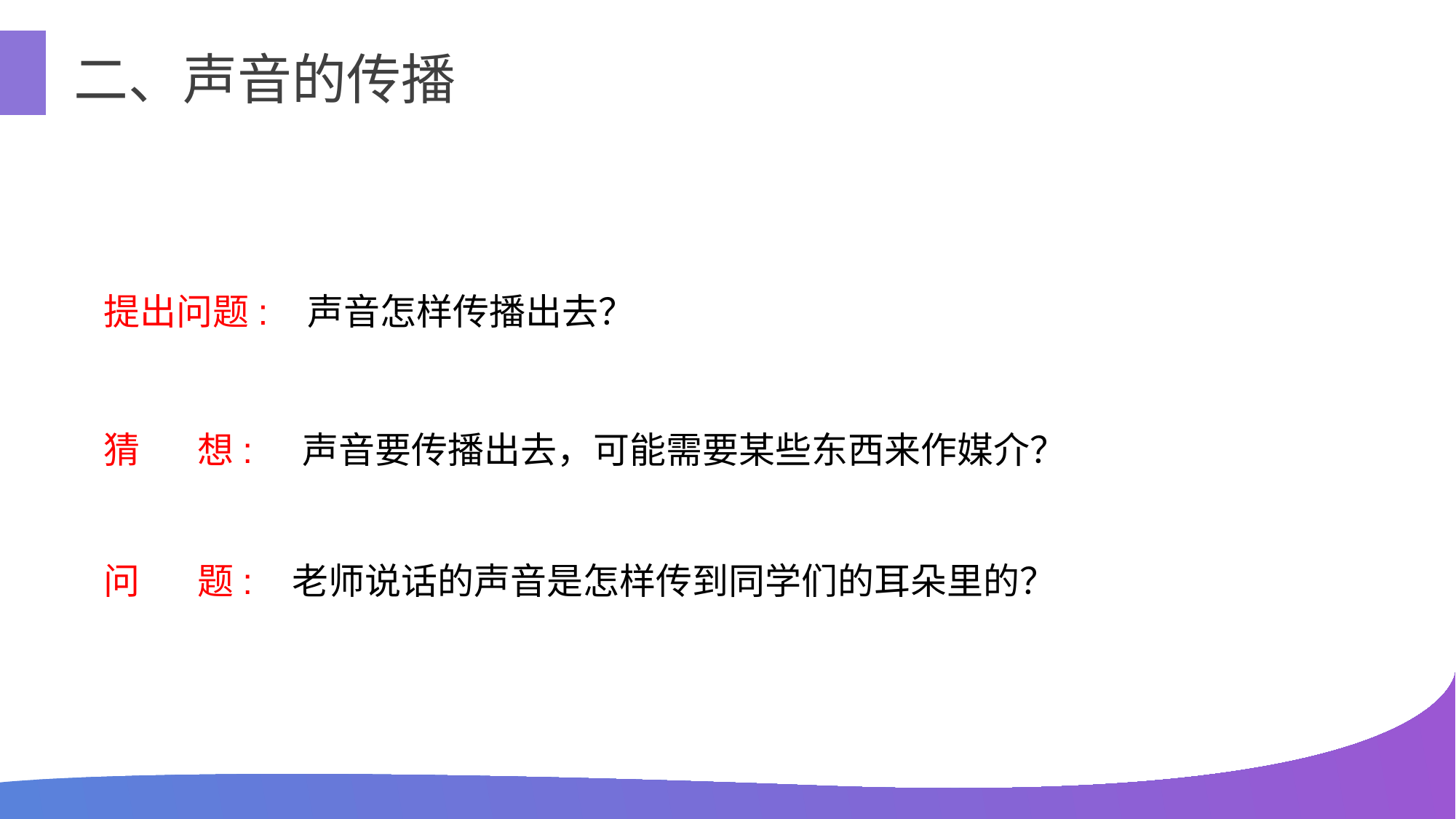

二、声音的传播

提出问题:   声音怎样传播出去？
猜       想:    声音要传播出去，可能需要某些东西来作媒介？
问       题:   老师说话的声音是怎样传到同学们的耳朵里的？